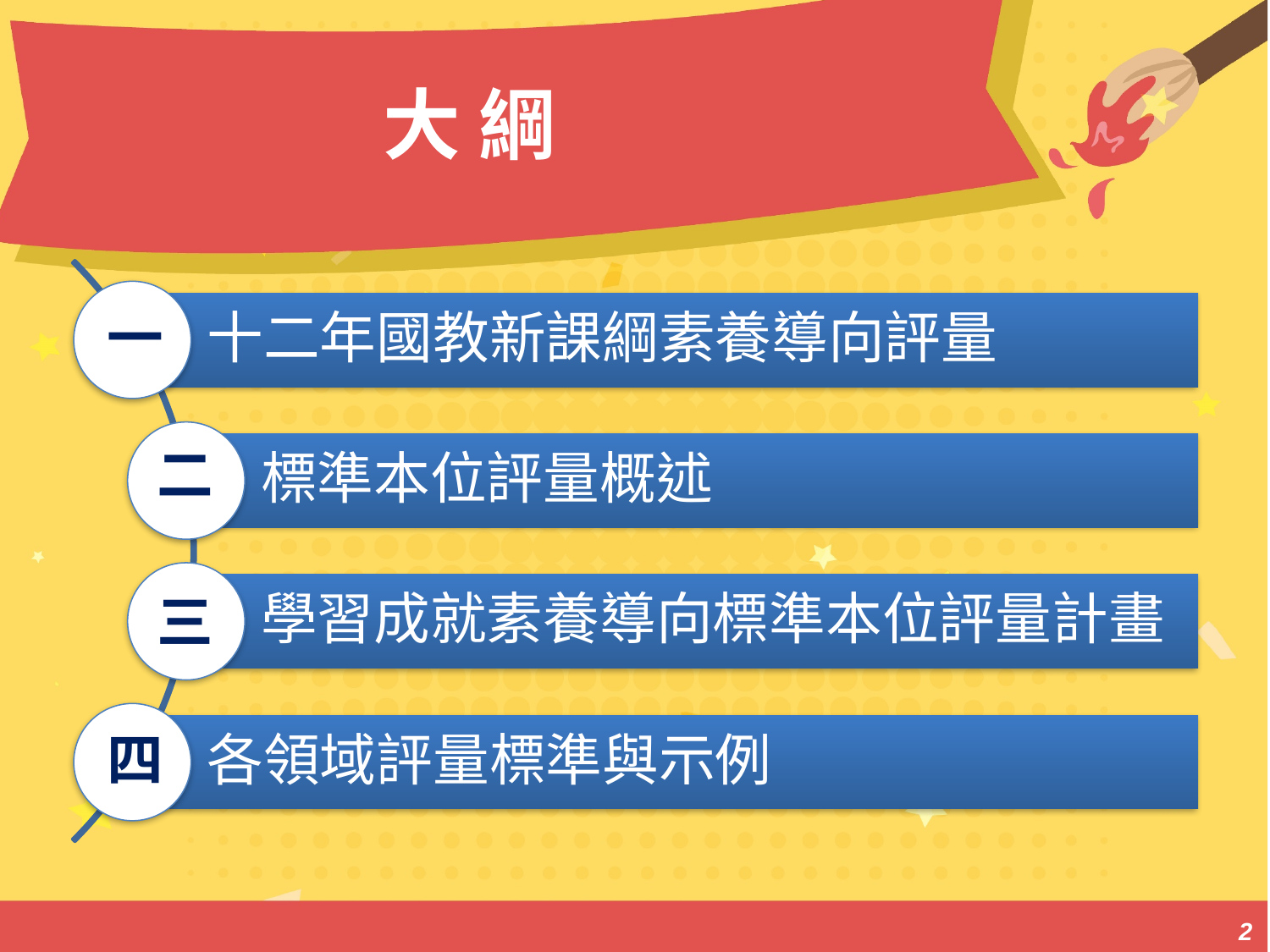

# 大 綱
十二年國教新課綱素養導向評量
標準本位評量概述
學習成就素養導向標準本位評量計畫
各領域評量標準與示例
一
二
三
四
2